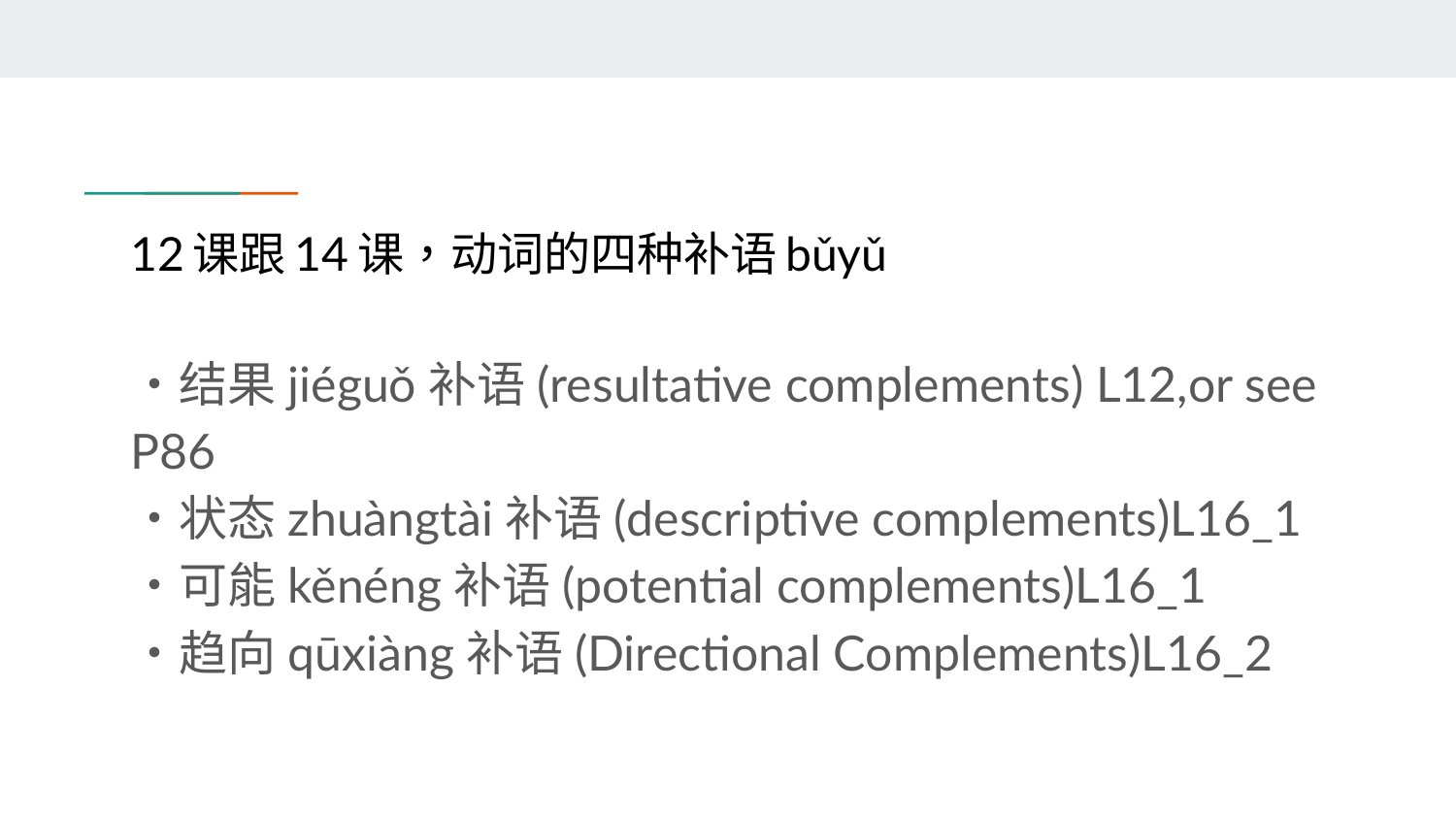

# 12课跟14课，动词的四种补语bǔyǔ

・结果jiéguǒ补语(resultative complements) L12,or see P86
・状态zhuàngtài补语(descriptive complements)L16_1
・可能kěnéng补语(potential complements)L16_1
・趋向qūxiàng补语(Directional Complements)L16_2